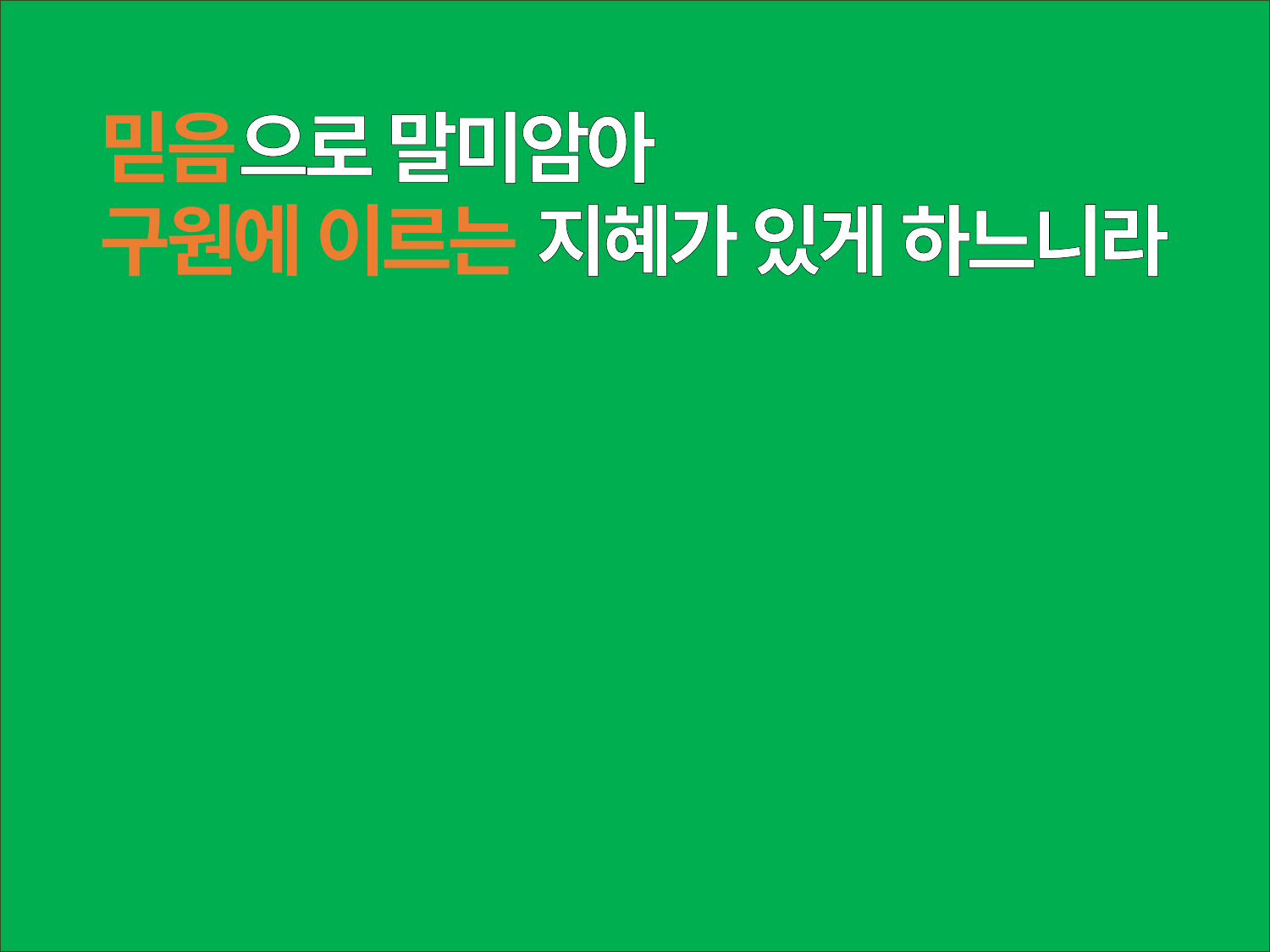

믿음으로 말미암아
구원에 이르는 지혜가 있게 하느니라